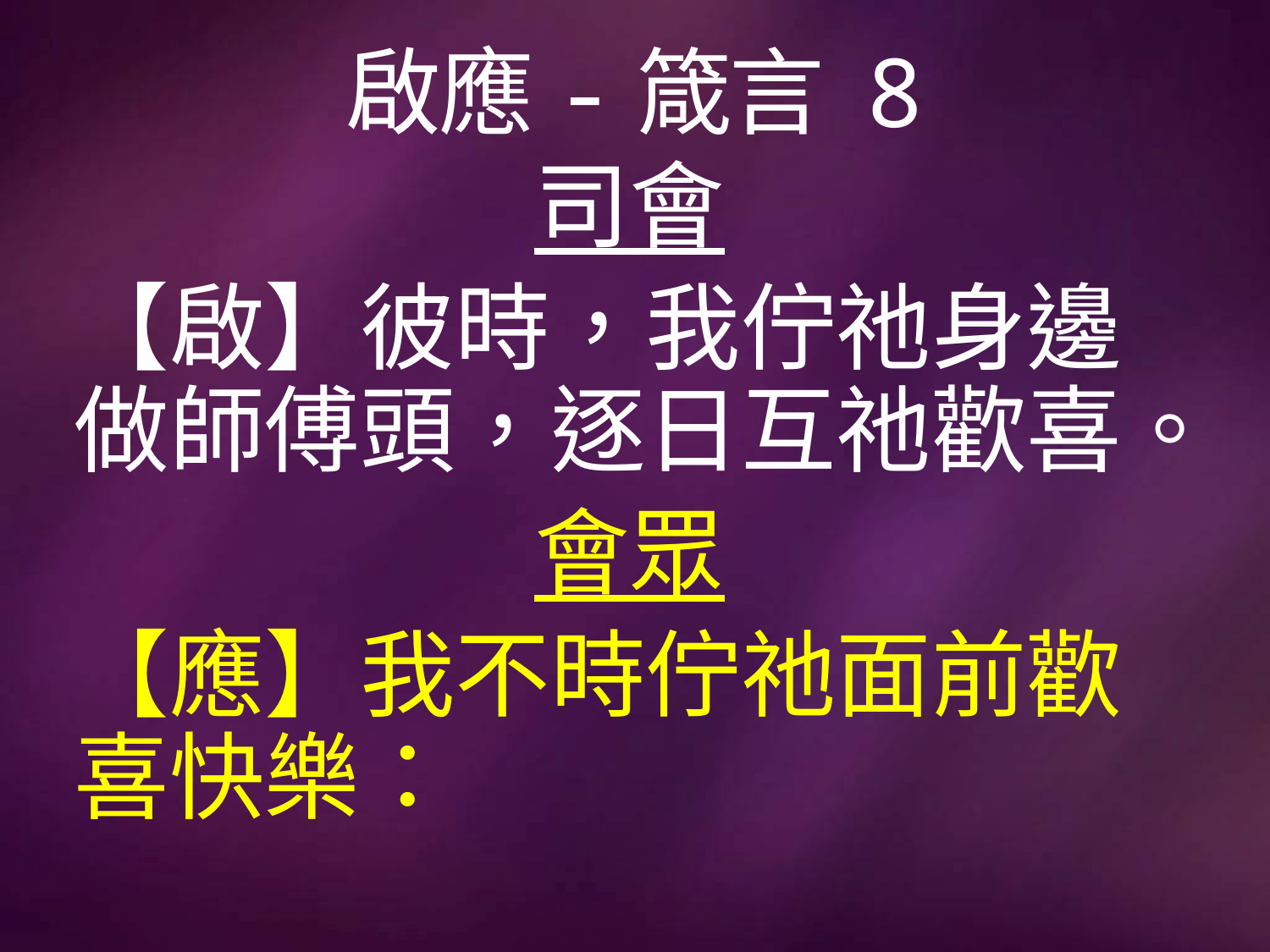

# 啟應-箴言 8
司會
【啟】彼時，我佇祂身邊做師傅頭，逐日互祂歡喜。
會眾
【應】我不時佇祂面前歡喜快樂：